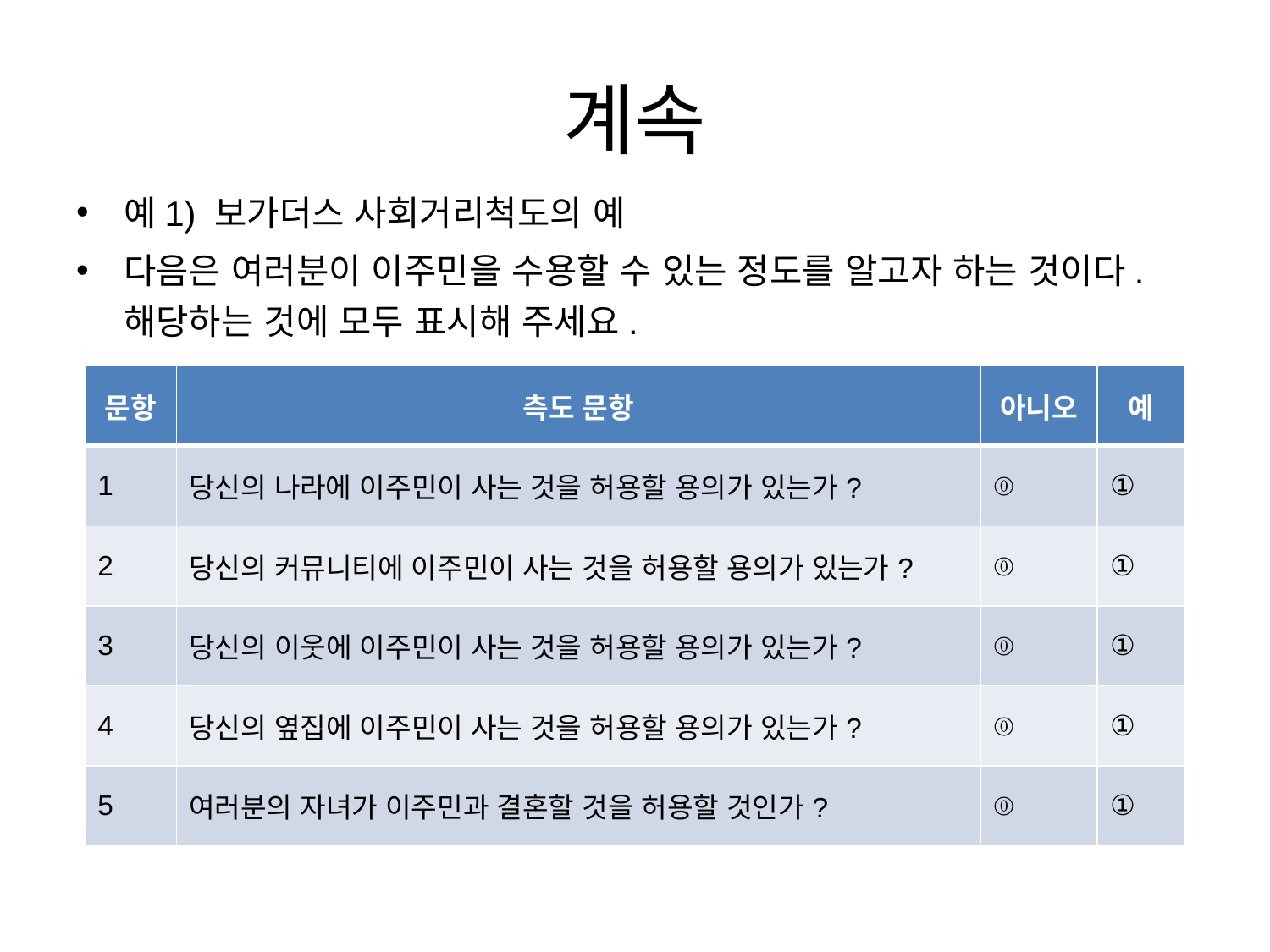

# 계속
예1) 보가더스 사회거리척도의 예
다음은 여러분이 이주민을 수용할 수 있는 정도를 알고자 하는 것이다. 해당하는 것에 모두 표시해 주세요.

| 문항 | 측도 문항 | 아니오 | 예 |
| --- | --- | --- | --- |
| 1 | 당신의 나라에 이주민이 사는 것을 허용할 용의가 있는가? | ⓪ | ① |
| 2 | 당신의 커뮤니티에 이주민이 사는 것을 허용할 용의가 있는가? | ⓪ | ① |
| 3 | 당신의 이웃에 이주민이 사는 것을 허용할 용의가 있는가? | ⓪ | ① |
| 4 | 당신의 옆집에 이주민이 사는 것을 허용할 용의가 있는가? | ⓪ | ① |
| 5 | 여러분의 자녀가 이주민과 결혼할 것을 허용할 것인가? | ⓪ | ① |